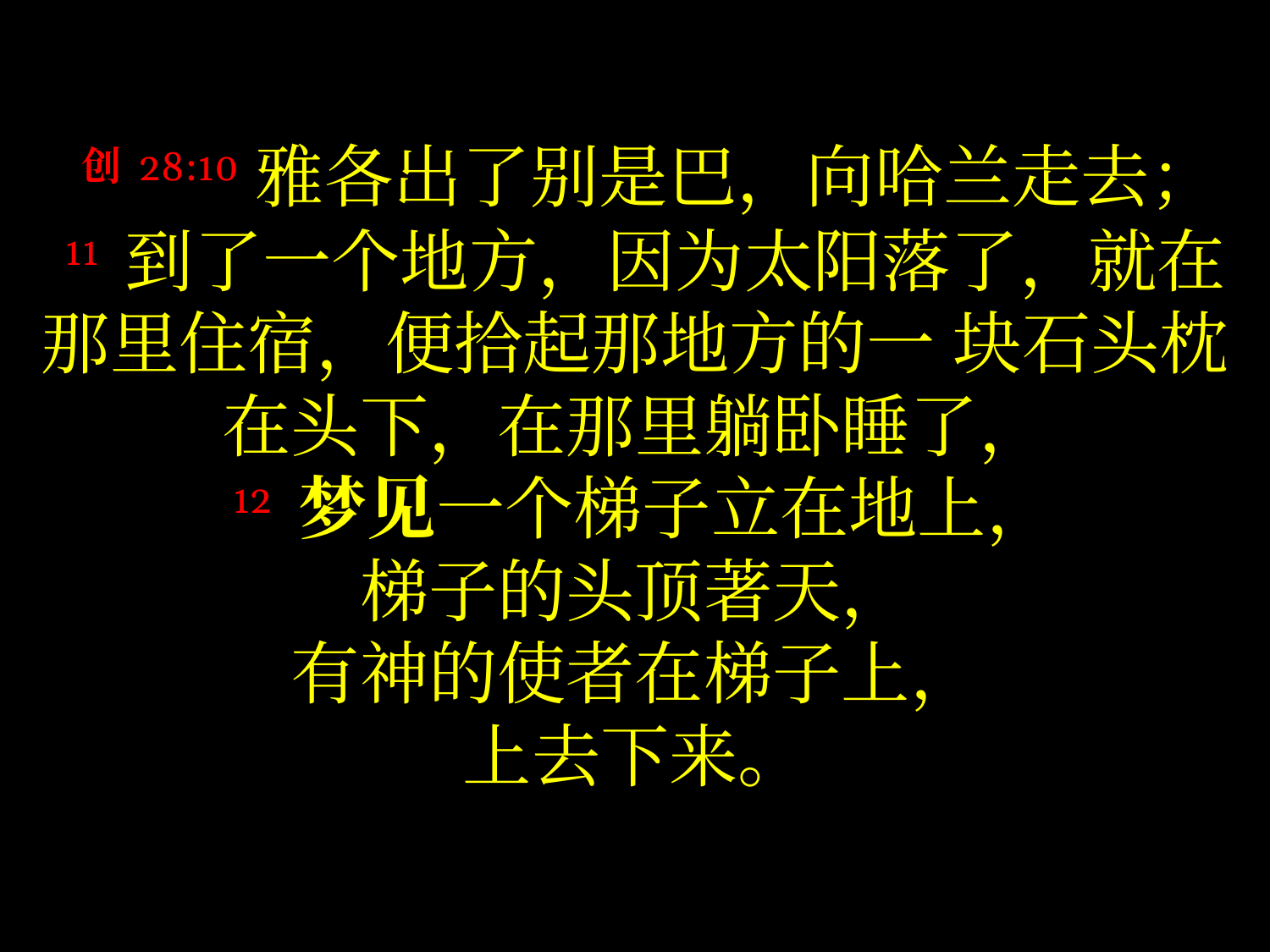

创28:10雅各出了别是巴，向哈兰走去；
  11 到了一个地方，因为太阳落了，就在那里住宿，便拾起那地方的一 块石头枕在头下，在那里躺卧睡了，
 12 梦见一个梯子立在地上，
梯子的头顶著天，
有神的使者在梯子上，
上去下来。